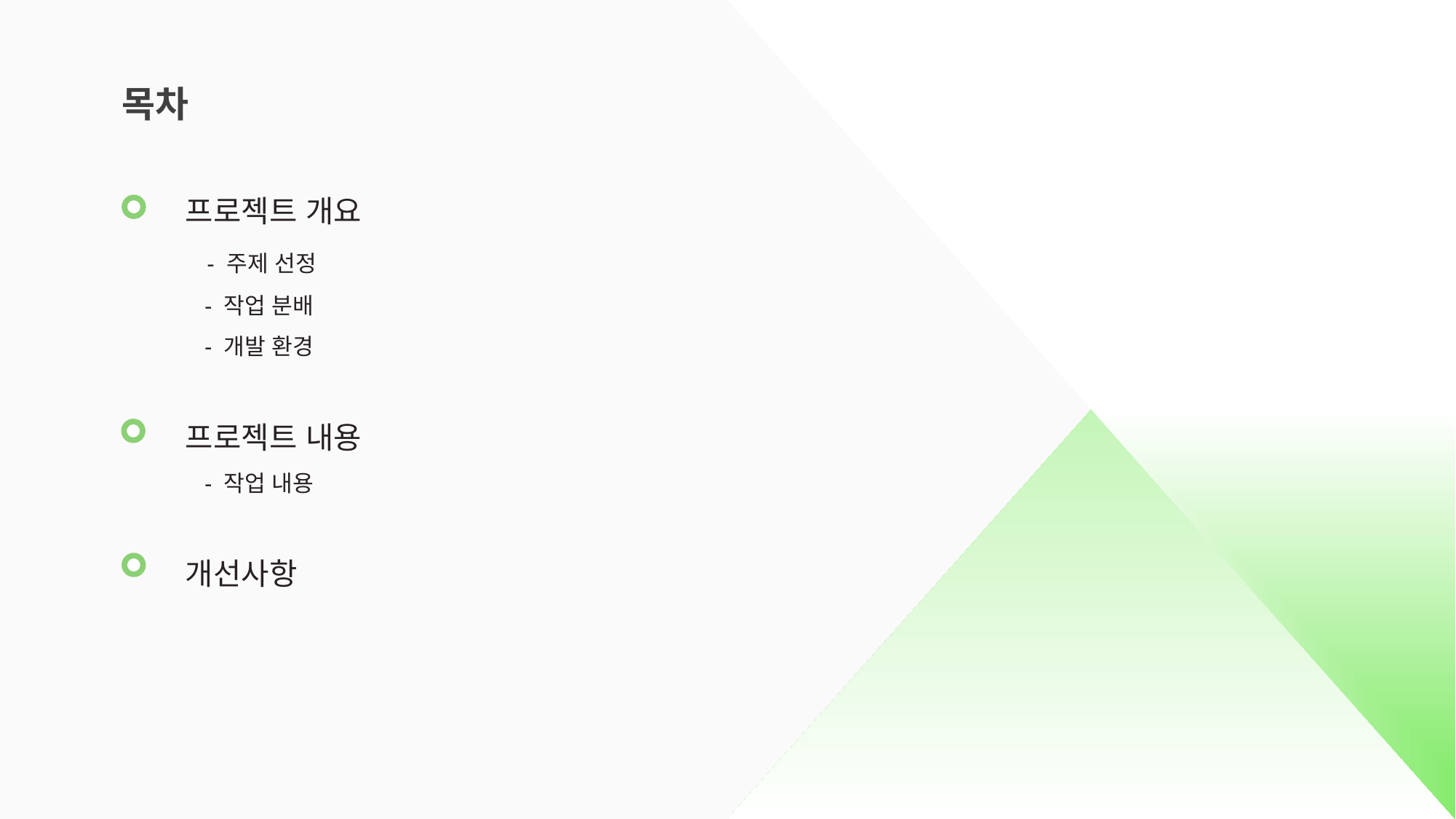

목차
프로젝트 개요
   - 주제 선정
   - 작업 분배
   - 개발 환경

프로젝트 내용
   - 작업 내용

개선사항

2